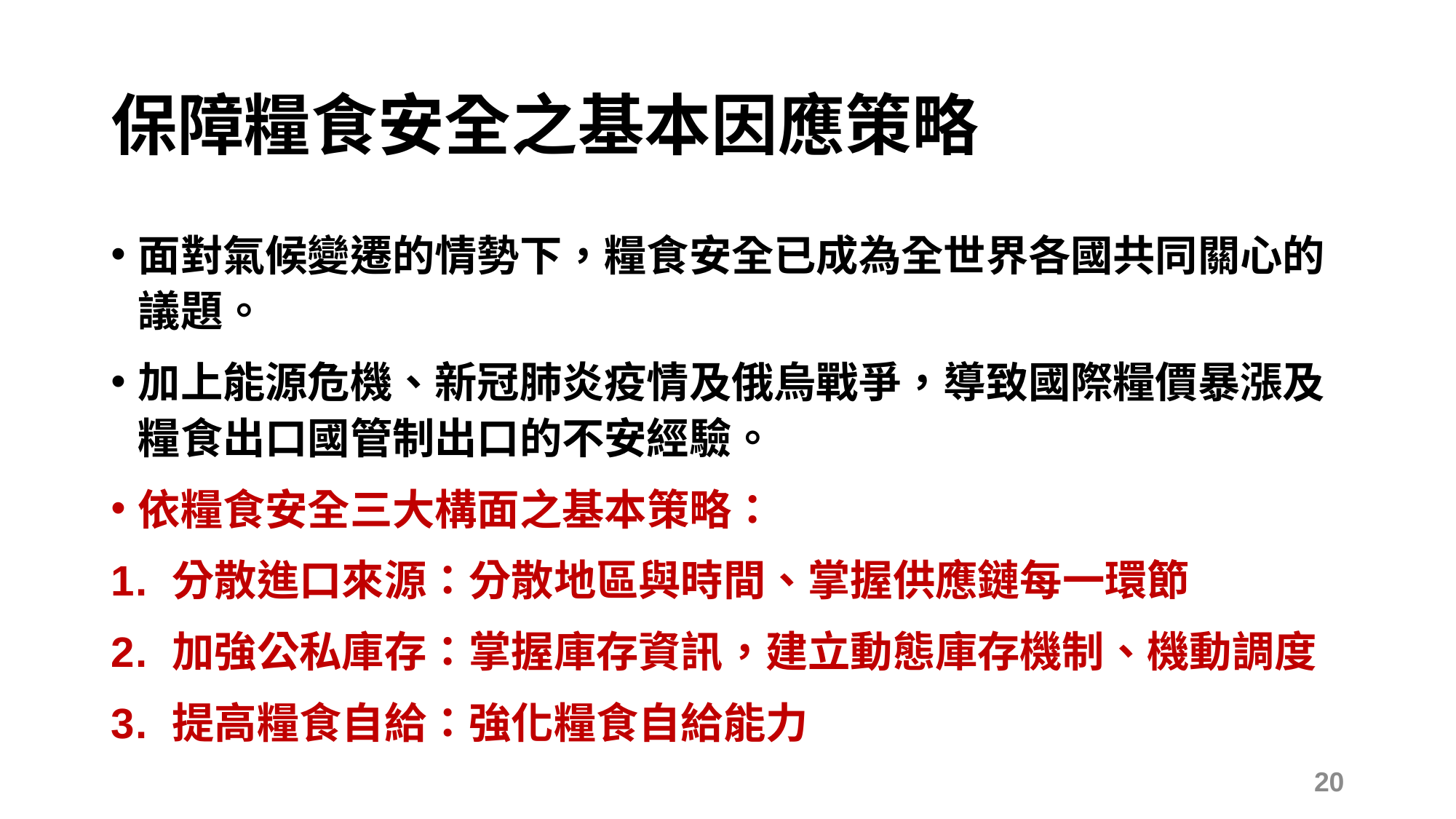

# 保障糧食安全之基本因應策略
面對氣候變遷的情勢下，糧食安全已成為全世界各國共同關心的議題。
加上能源危機、新冠肺炎疫情及俄烏戰爭，導致國際糧價暴漲及糧食出口國管制出口的不安經驗。
依糧食安全三大構面之基本策略：
分散進口來源：分散地區與時間、掌握供應鏈每一環節
加強公私庫存：掌握庫存資訊，建立動態庫存機制、機動調度
提高糧食自給：強化糧食自給能力

20